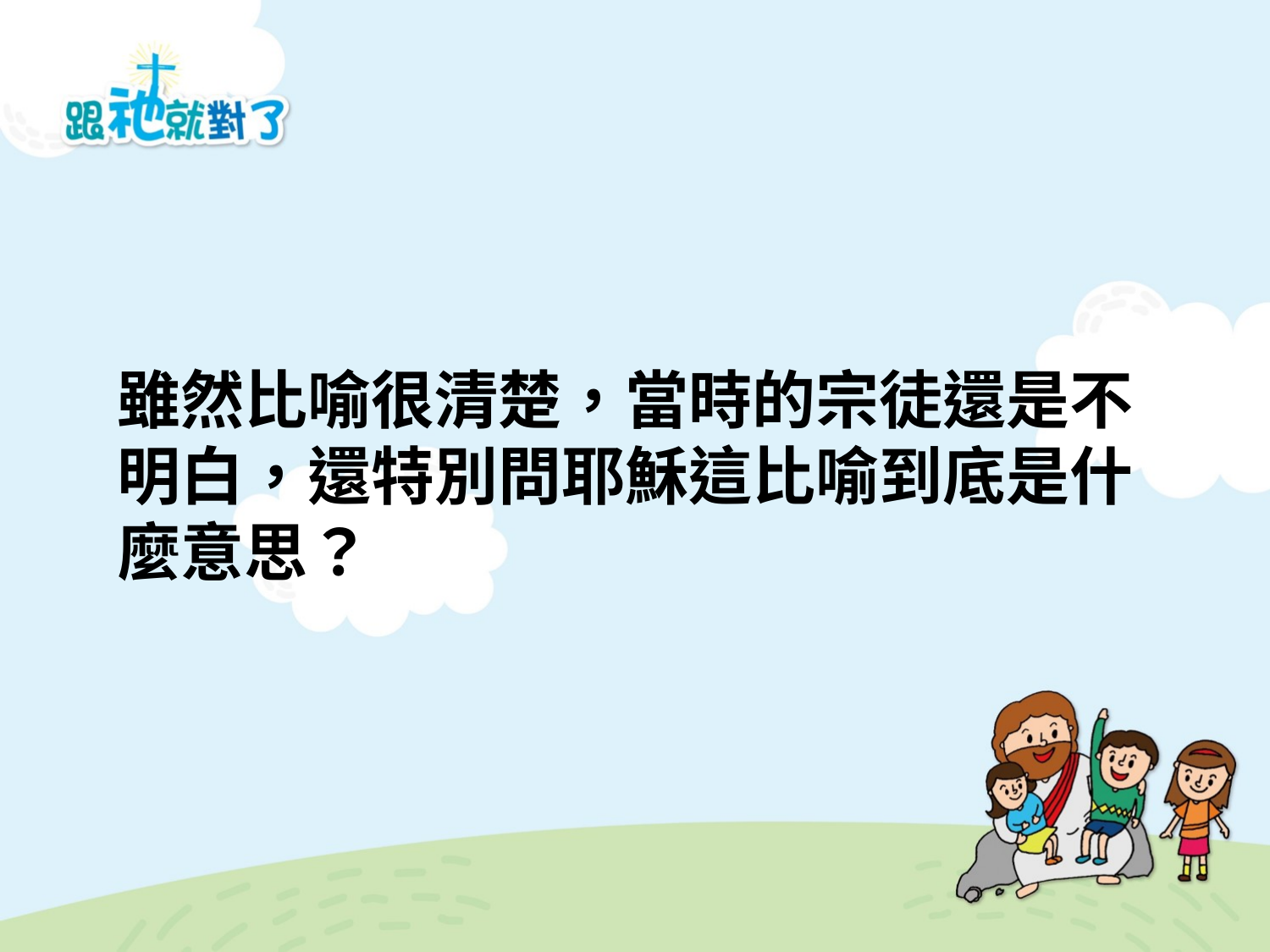

雖然比喻很清楚，當時的宗徒還是不明白，還特別問耶穌這比喻到底是什麼意思？